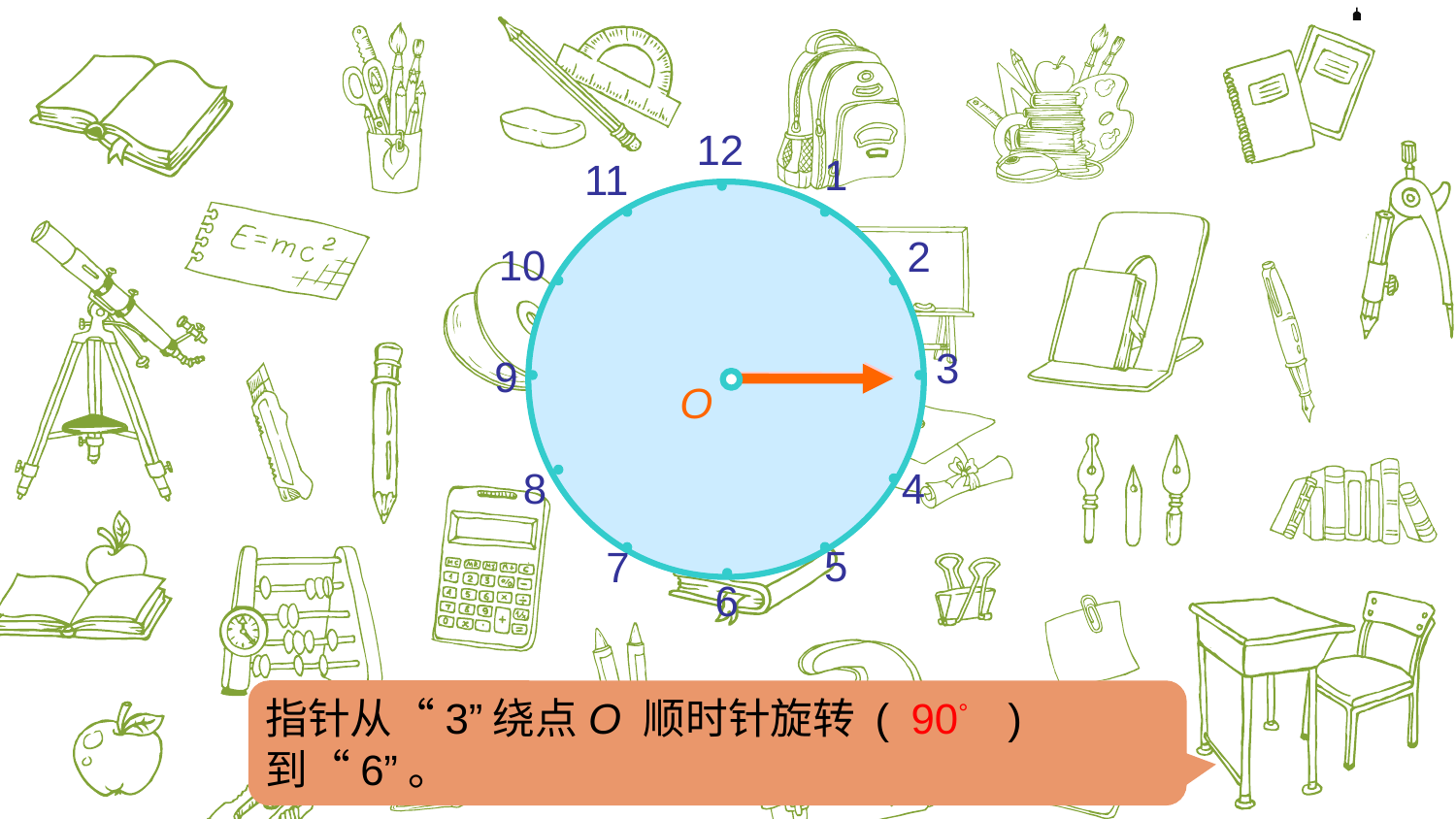

12
1
11

2
10

3
9

O

8
4

5
7

6

指针从“3”绕点O 顺时针旋转 (          )到“6”。
90°